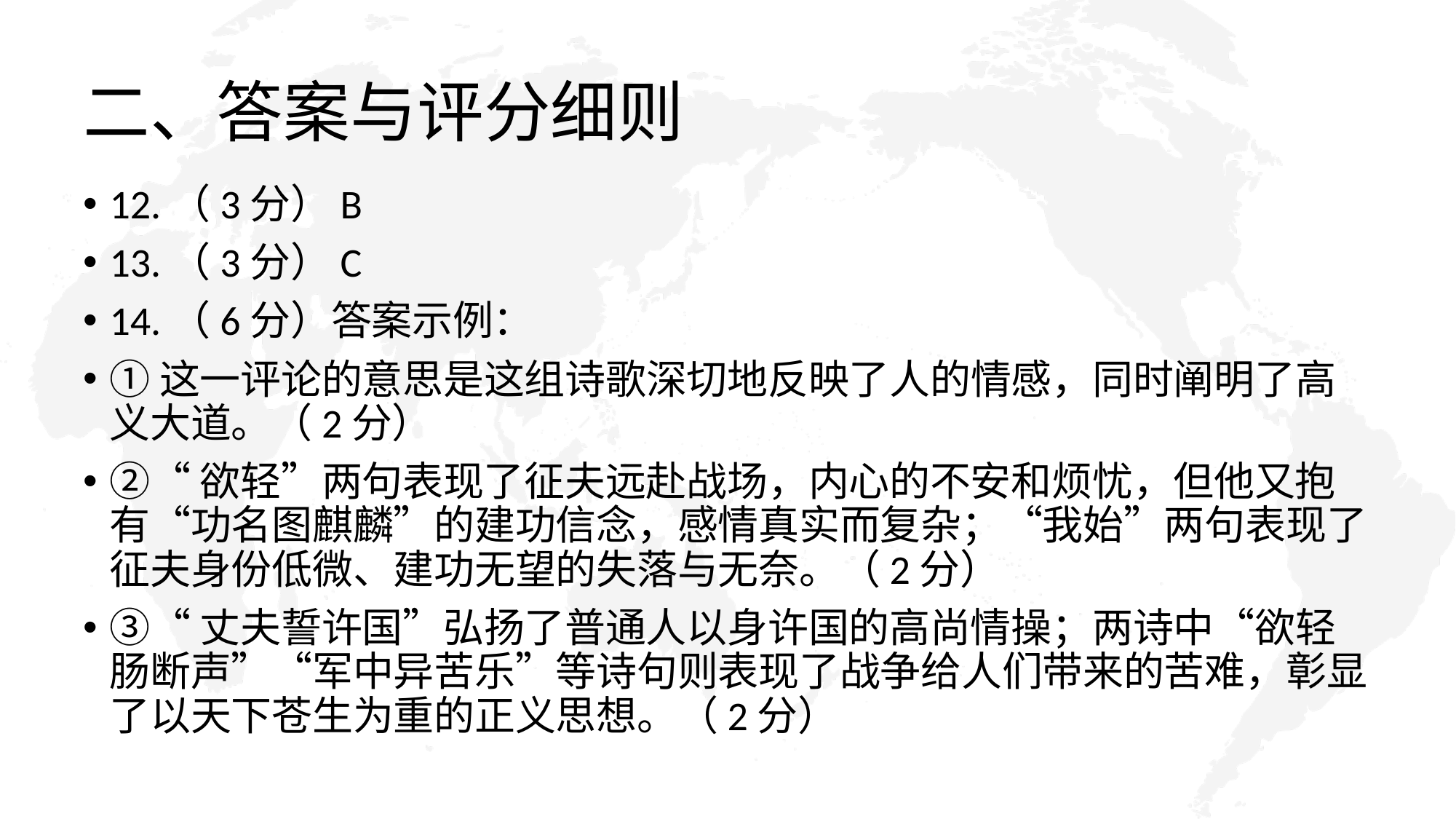

# 二、答案与评分细则
12.（3分）B
13.（3分）C
14.（6分）答案示例：
①这一评论的意思是这组诗歌深切地反映了人的情感，同时阐明了高义大道。（2分）
②“欲轻”两句表现了征夫远赴战场，内心的不安和烦忧，但他又抱有“功名图麒麟”的建功信念，感情真实而复杂；“我始”两句表现了征夫身份低微、建功无望的失落与无奈。（2分）
③“丈夫誓许国”弘扬了普通人以身许国的高尚情操；两诗中“欲轻肠断声”“军中异苦乐”等诗句则表现了战争给人们带来的苦难，彰显了以天下苍生为重的正义思想。（2分）